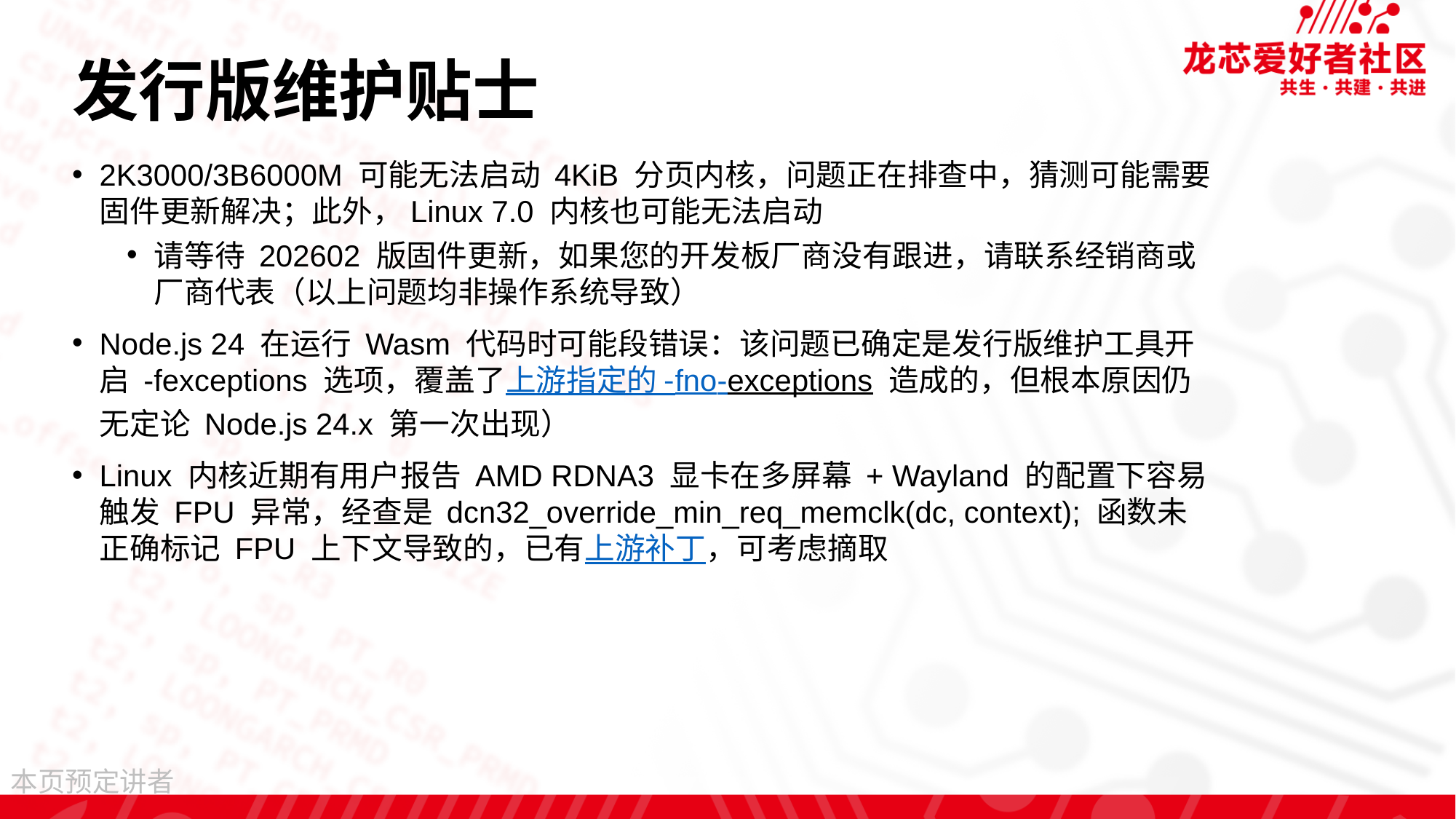

# 发行版维护贴士
2K3000/3B6000M 可能无法启动 4KiB 分页内核，问题正在排查中，猜测可能需要固件更新解决；此外，Linux 7.0 内核也可能无法启动
请等待 202602 版固件更新，如果您的开发板厂商没有跟进，请联系经销商或厂商代表（以上问题均非操作系统导致）
Node.js 24 在运行 Wasm 代码时可能段错误：该问题已确定是发行版维护工具开启 -fexceptions 选项，覆盖了上游指定的 -fno-exceptions 造成的，但根本原因仍无定论 Node.js 24.x 第一次出现）
Linux 内核近期有用户报告 AMD RDNA3 显卡在多屏幕 + Wayland 的配置下容易触发 FPU 异常，经查是 dcn32_override_min_req_memclk(dc, context); 函数未正确标记 FPU 上下文导致的，已有上游补丁，可考虑摘取